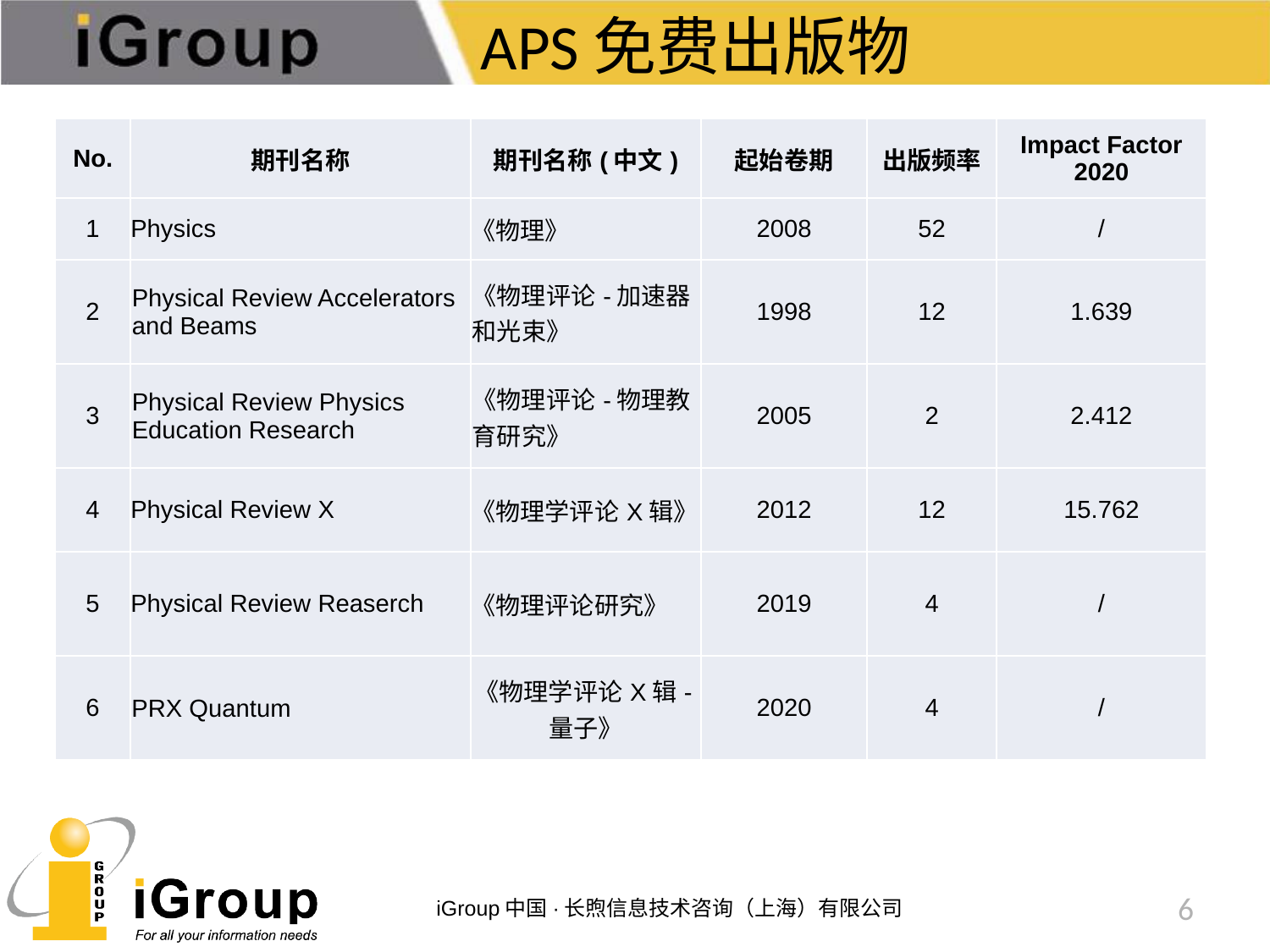

# APS免费出版物
| No. | 期刊名称 | 期刊名称(中文) | 起始卷期 | 出版频率 | Impact Factor 2020 |
| --- | --- | --- | --- | --- | --- |
| 1 | Physics | 《物理》 | 2008 | 52 | / |
| 2 | Physical Review Accelerators and Beams | 《物理评论-加速器和光束》 | 1998 | 12 | 1.639 |
| 3 | Physical Review Physics Education Research | 《物理评论-物理教育研究》 | 2005 | 2 | 2.412 |
| 4 | Physical Review X | 《物理学评论X辑》 | 2012 | 12 | 15.762 |
| 5 | Physical Review Reaserch | 《物理评论研究》 | 2019 | 4 | / |
| 6 | PRX Quantum | 《物理学评论X辑-量子》 | 2020 | 4 | / |
| --- | --- | --- | --- | --- | --- |
iGroup中国·长煦信息技术咨询（上海）有限公司
6